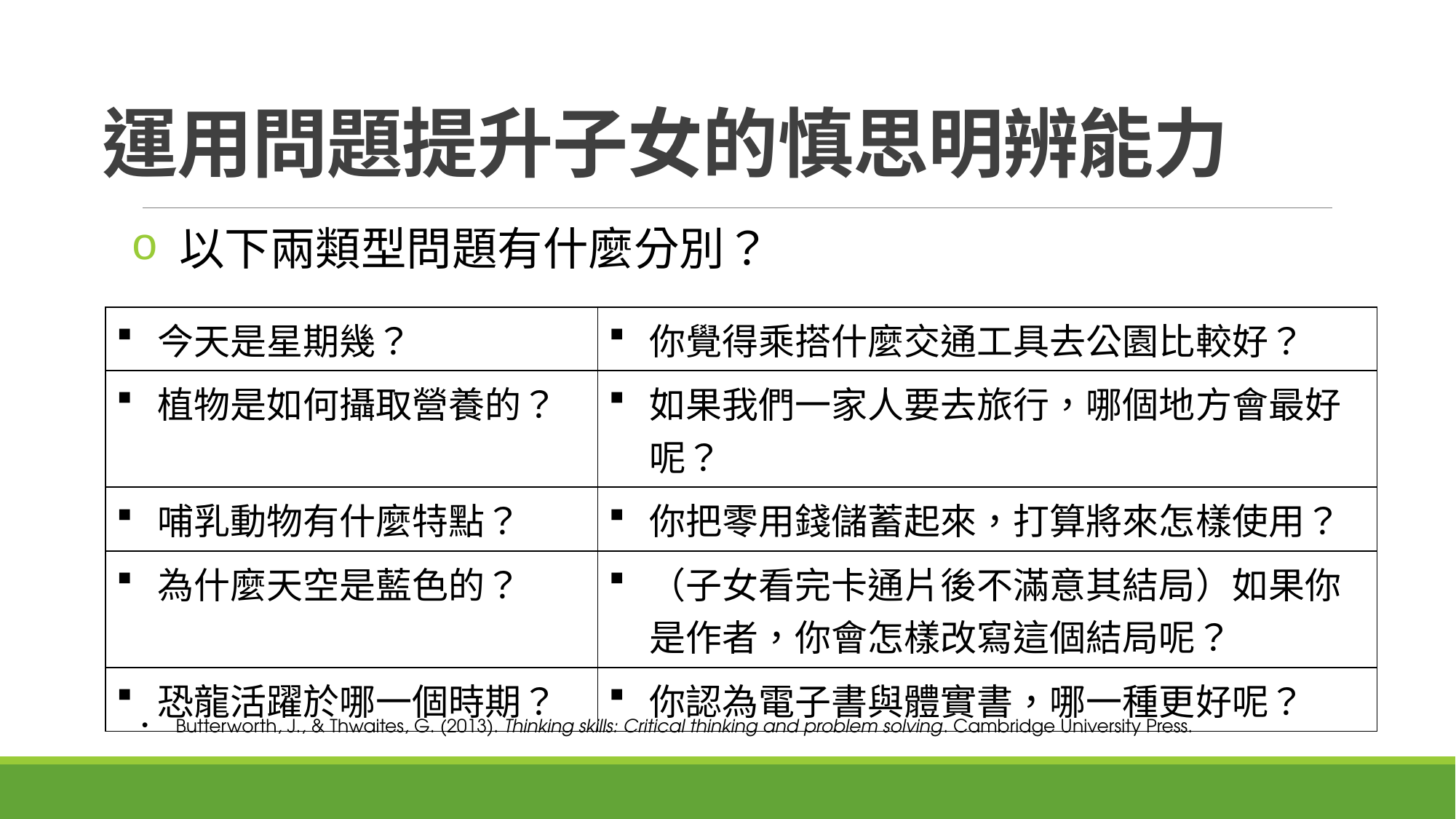

# 運用問題提升子女的慎思明辨能力
 以下兩類型問題有什麼分別？

| 今天是星期幾？ | 你覺得乘搭什麼交通工具去公園比較好？ |
| --- | --- |
| 植物是如何攝取營養的？ | 如果我們一家人要去旅行，哪個地方會最好呢？ |
| 哺乳動物有什麼特點？ | 你把零用錢儲蓄起來，打算將來怎樣使用？ |
| 為什麼天空是藍色的？ | （子女看完卡通片後不滿意其結局）如果你是作者，你會怎樣改寫這個結局呢？ |
| 恐龍活躍於哪一個時期？ | 你認為電子書與體實書，哪一種更好呢？ |
Butterworth, J., & Thwaites, G. (2013). Thinking skills: Critical thinking and problem solving. Cambridge University Press.